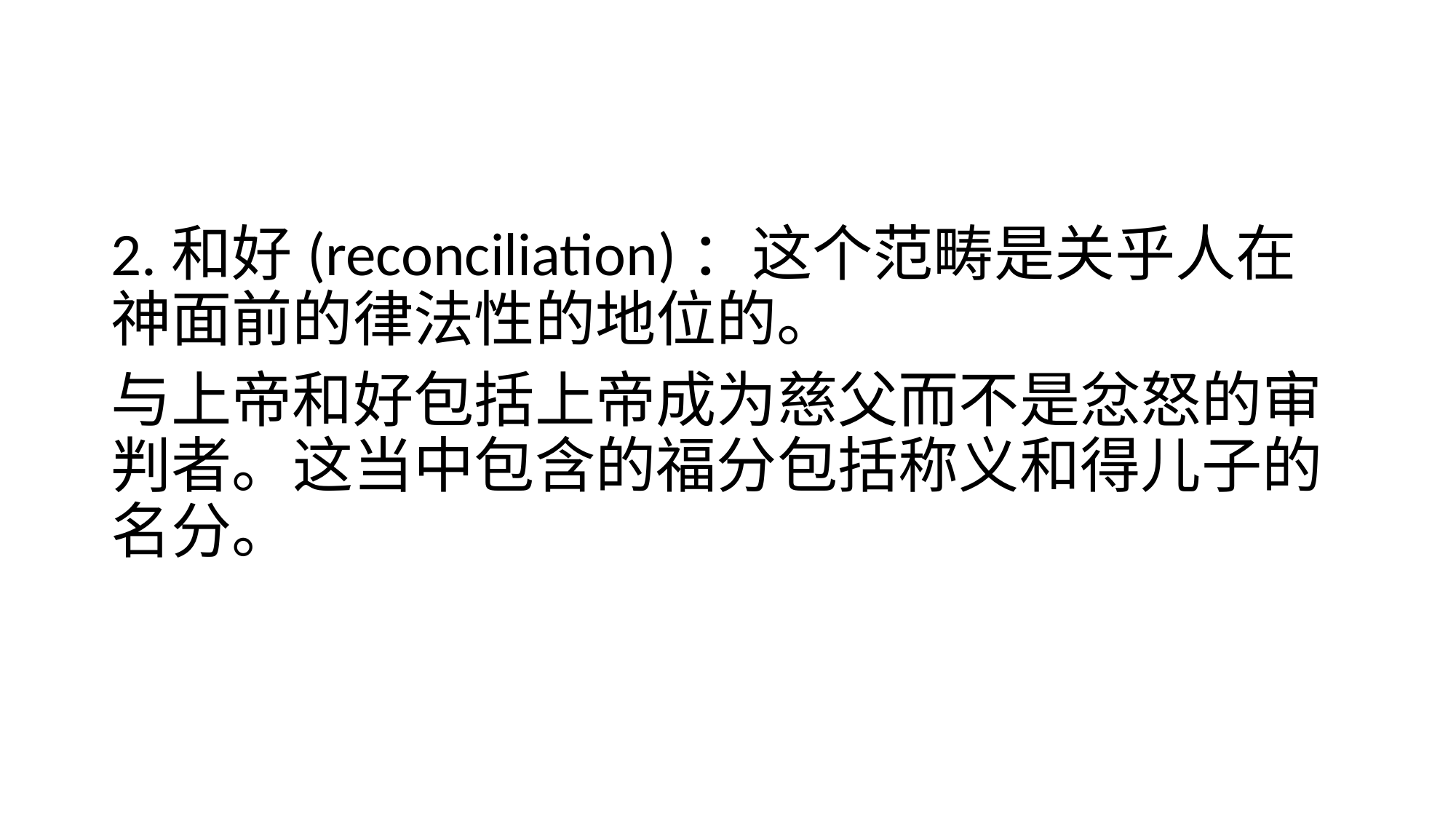

#
2.和好(reconciliation)：这个范畴是关乎人在神面前的律法性的地位的。
与上帝和好包括上帝成为慈父而不是忿怒的审判者。这当中包含的福分包括称义和得儿子的名分。